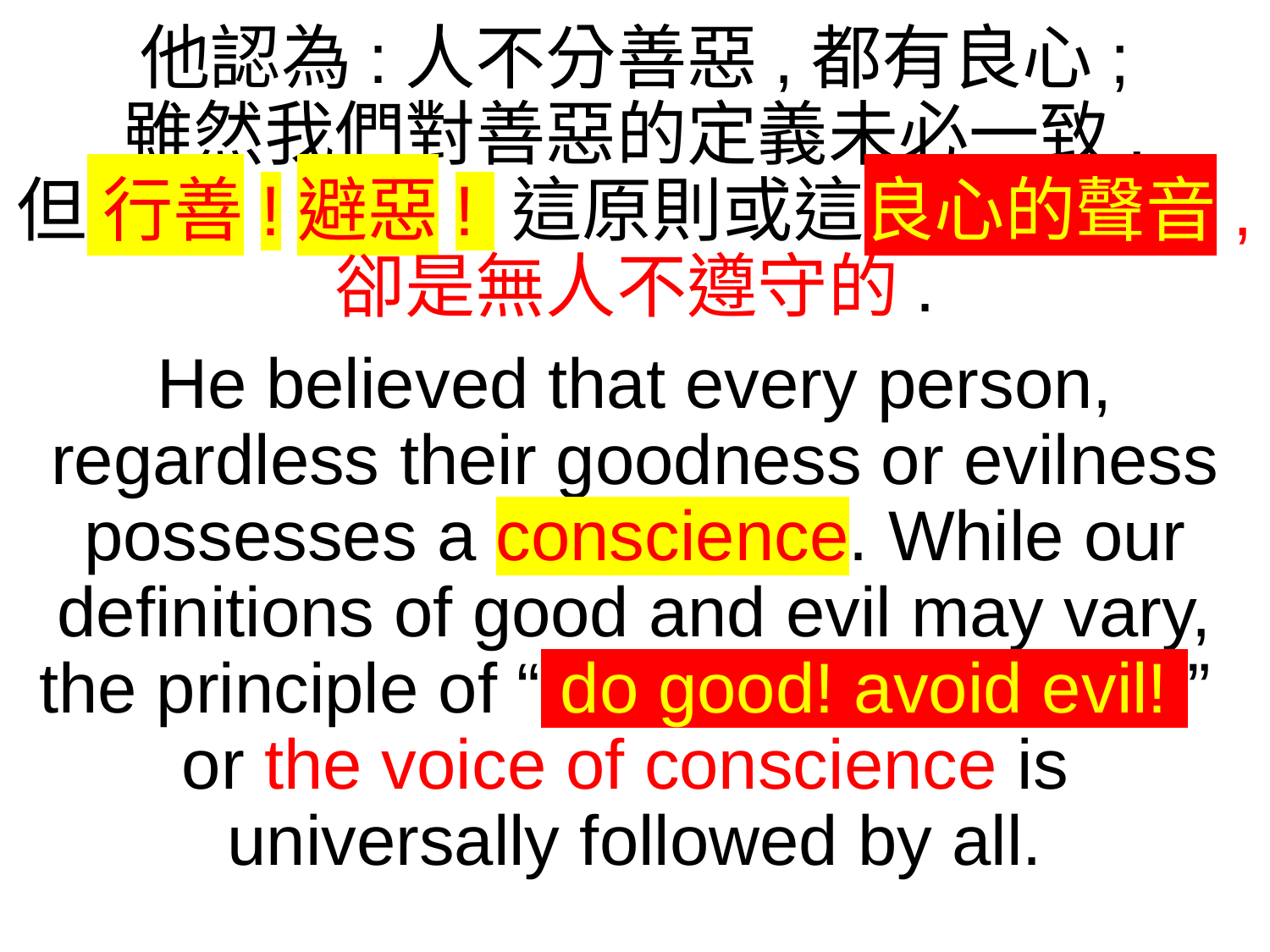

他認為:人不分善惡,都有良心;
雖然我們對善惡的定義未必一致,
但 行善!避惡! 這原則或這良心的聲音,
卻是無人不遵守的.
He believed that every person, regardless their goodness or evilness possesses a conscience. While our definitions of good and evil may vary, the principle of “ do good! avoid evil! ”
or the voice of conscience is
universally followed by all.